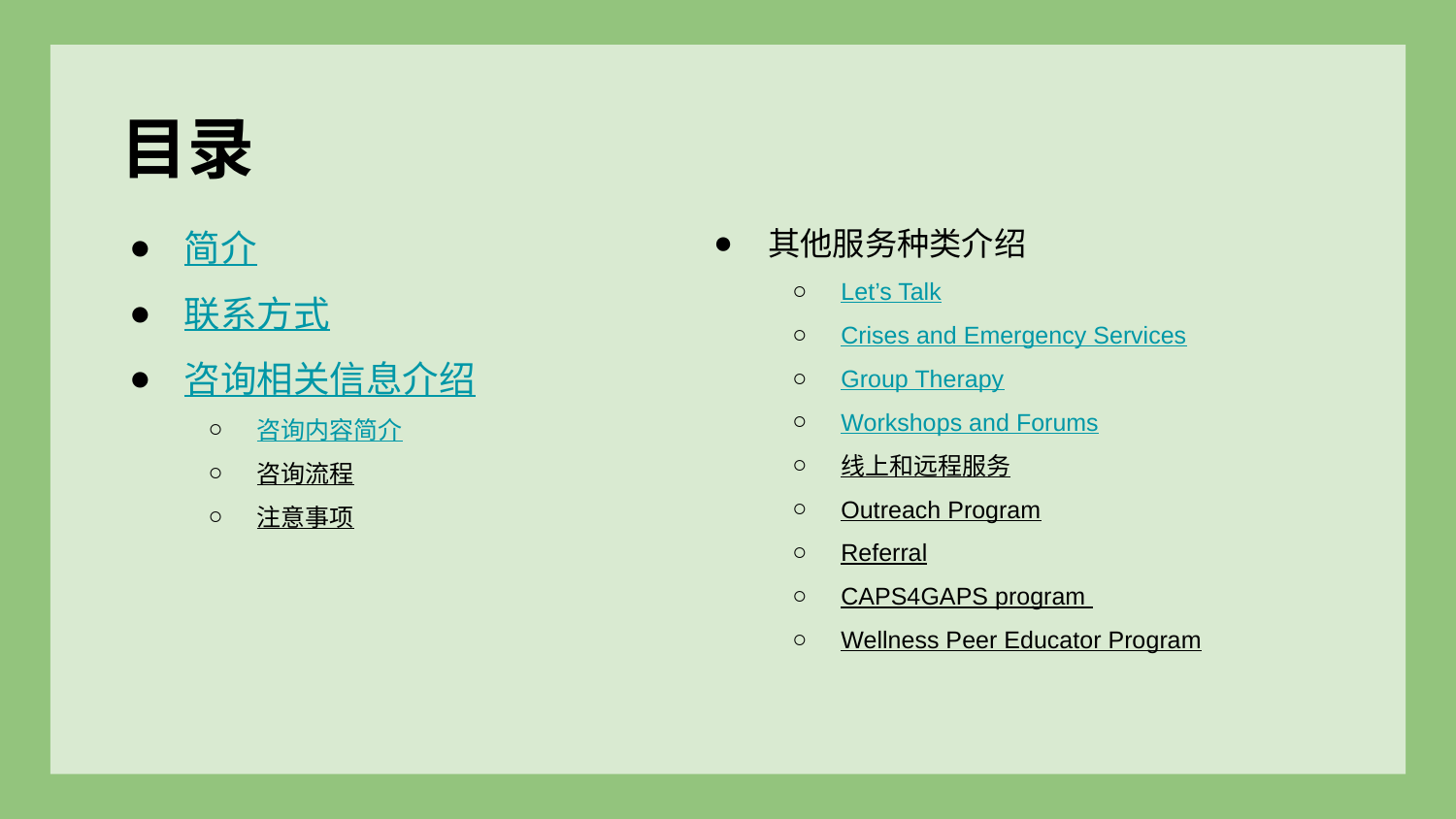

目录
简介
联系方式
咨询相关信息介绍
咨询内容简介
咨询流程
注意事项

其他服务种类介绍
Let’s Talk
Crises and Emergency Services
Group Therapy
Workshops and Forums
线上和远程服务
Outreach Program
Referral
CAPS4GAPS program
Wellness Peer Educator Program